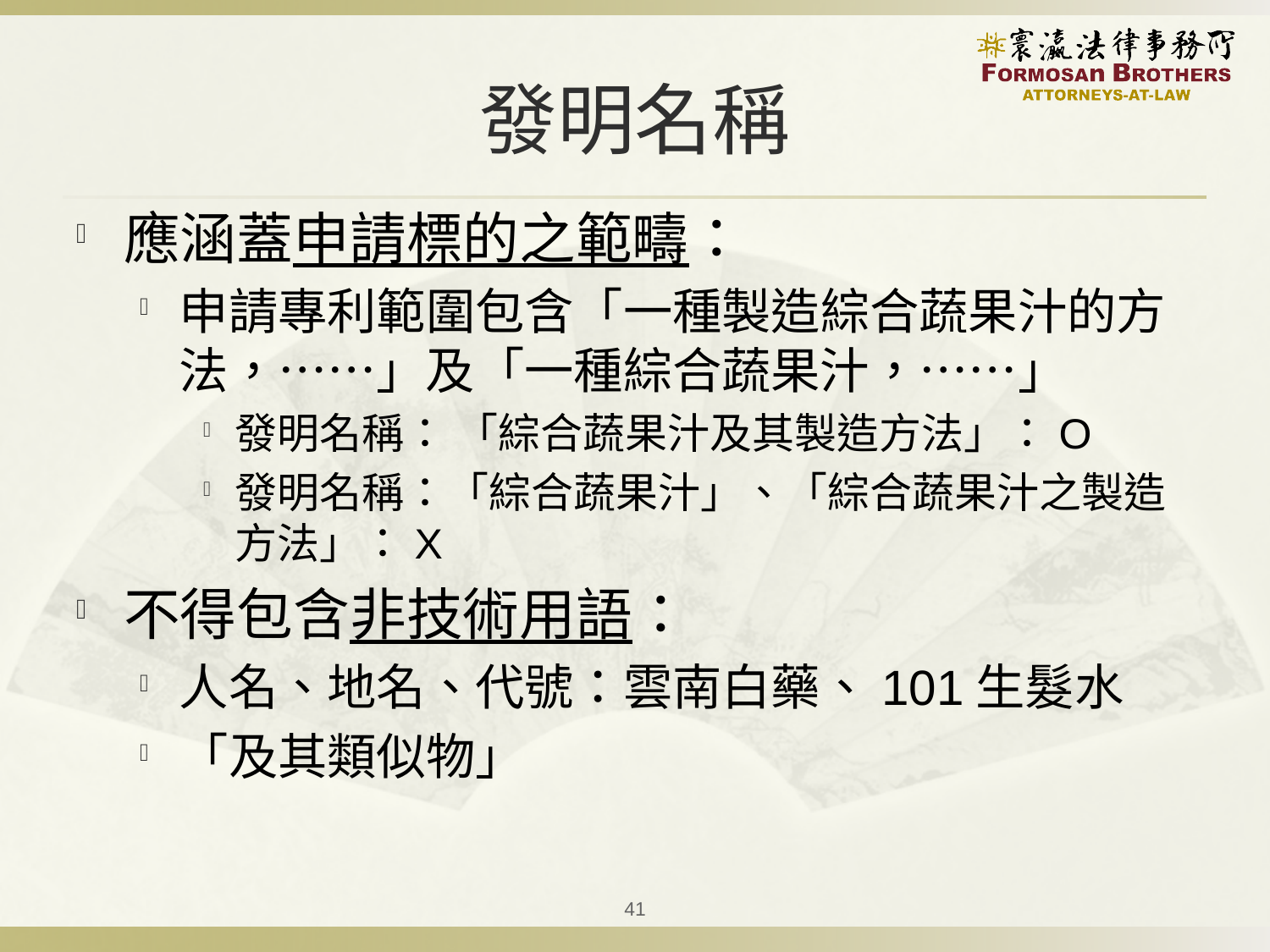

# 發明名稱
應涵蓋申請標的之範疇：
申請專利範圍包含「一種製造綜合蔬果汁的方法，……」及「一種綜合蔬果汁，……」
發明名稱： 「綜合蔬果汁及其製造方法」：O
發明名稱：「綜合蔬果汁」、「綜合蔬果汁之製造方法」：X
不得包含非技術用語：
人名、地名、代號：雲南白藥、101生髮水
「及其類似物」

41